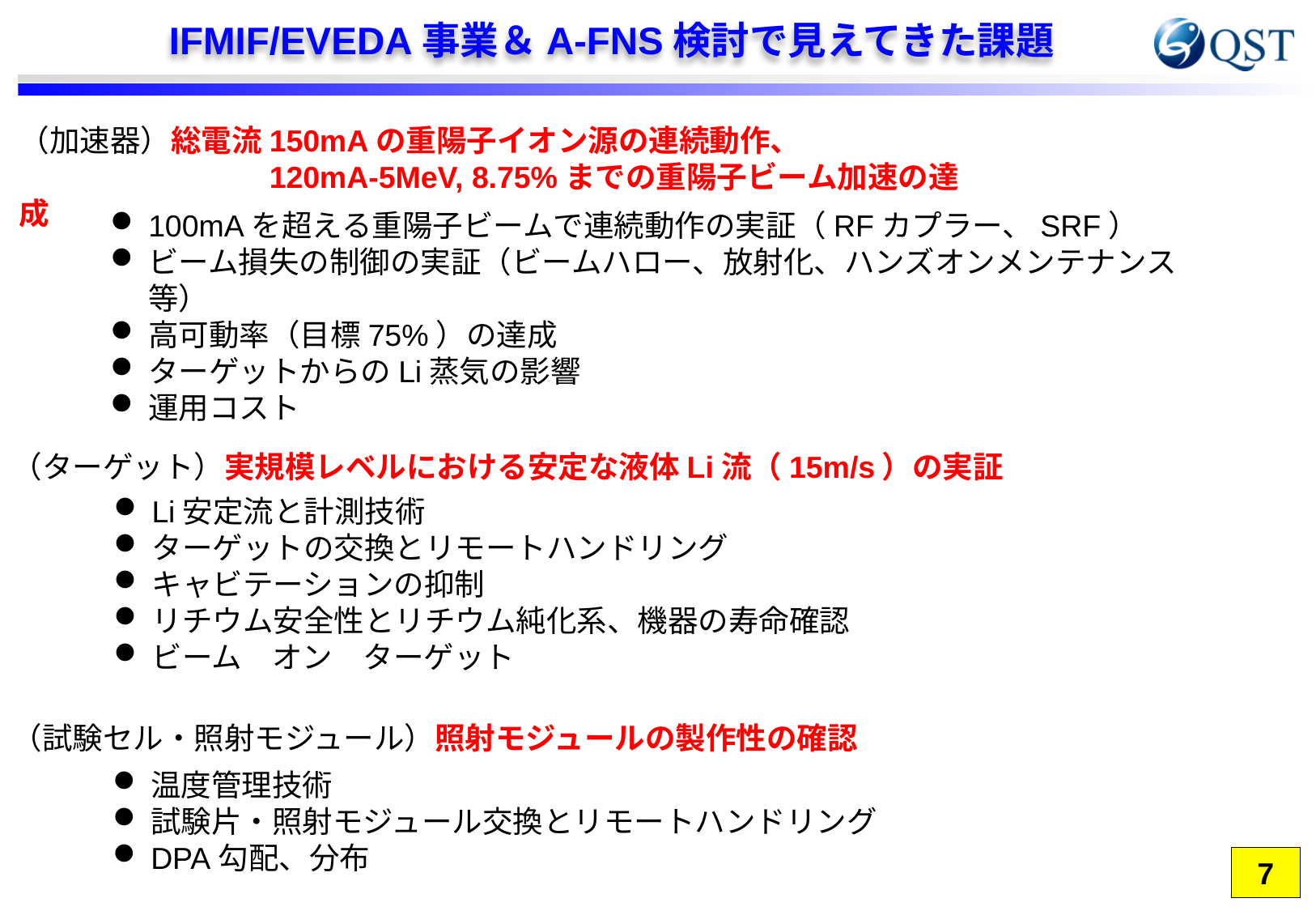

IFMIF/EVEDA事業＆A-FNS検討で見えてきた課題
（加速器）総電流150mAの重陽子イオン源の連続動作、
　　　　　　　　120mA-5MeV, 8.75%までの重陽子ビーム加速の達成
100mAを超える重陽子ビームで連続動作の実証（RFカプラー、SRF）
ビーム損失の制御の実証（ビームハロー、放射化、ハンズオンメンテナンス等）
高可動率（目標75%）の達成
ターゲットからのLi蒸気の影響
運用コスト
（ターゲット）実規模レベルにおける安定な液体Li流（15m/s）の実証
Li安定流と計測技術
ターゲットの交換とリモートハンドリング
キャビテーションの抑制
リチウム安全性とリチウム純化系、機器の寿命確認
ビーム　オン　ターゲット
（試験セル・照射モジュール）照射モジュールの製作性の確認
温度管理技術
試験片・照射モジュール交換とリモートハンドリング
DPA勾配、分布
7